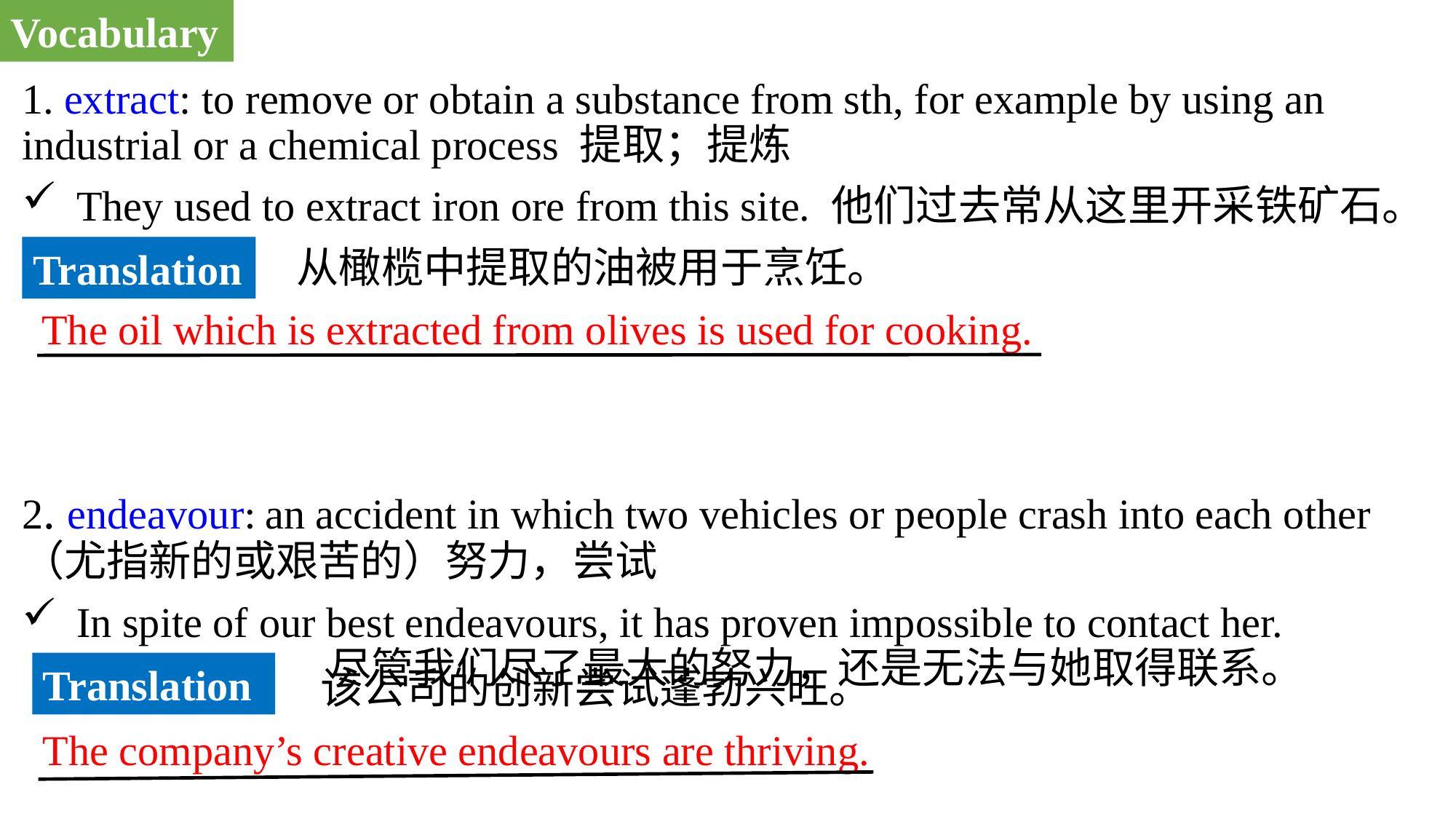

Vocabulary
1. extract: to remove or obtain a substance from sth, for example by using an industrial or a chemical process 提取；提炼
They used to extract iron ore from this site. 他们过去常从这里开采铁矿石。

2. endeavour: an accident in which two vehicles or people crash into each other （尤指新的或艰苦的）努力，尝试
In spite of our best endeavours, it has proven impossible to contact her.                                     尽管我们尽了最大的努力，还是无法与她取得联系。
从橄榄中提取的油被用于烹饪。
Translation
The oil which is extracted from olives is used for cooking.
Translation
该公司的创新尝试蓬勃兴旺。
The company’s creative endeavours are thriving.